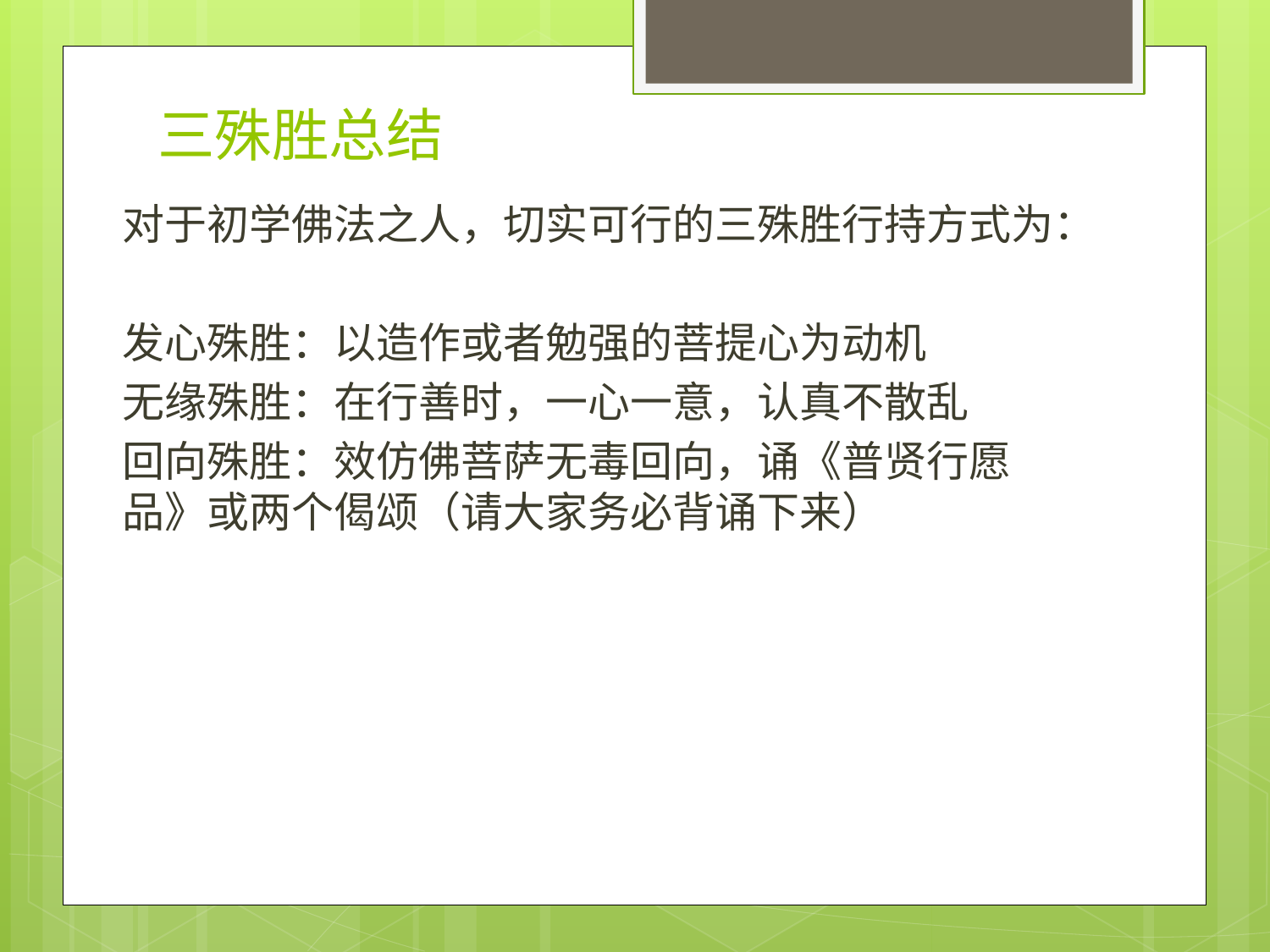

# 三殊胜总结
对于初学佛法之人，切实可行的三殊胜行持方式为：

发心殊胜：以造作或者勉强的菩提心为动机
无缘殊胜：在行善时，一心一意，认真不散乱
回向殊胜：效仿佛菩萨无毒回向，诵《普贤行愿品》或两个偈颂（请大家务必背诵下来）